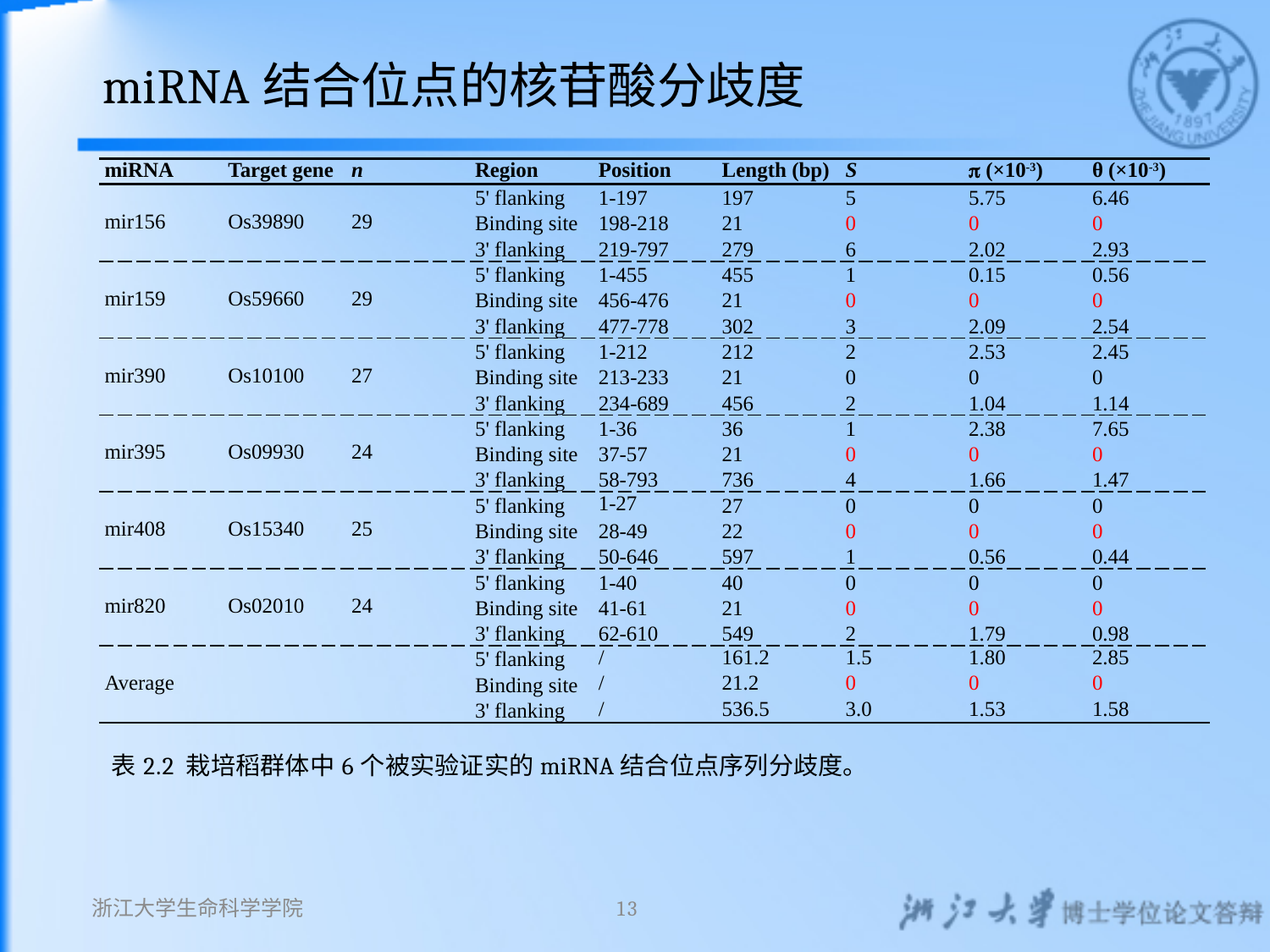

# miRNA结合位点的核苷酸分歧度
| miRNA | Target gene | n | Region | Position | Length (bp) | S | π (×10-3) | θ (×10-3) |
| --- | --- | --- | --- | --- | --- | --- | --- | --- |
|  |  |  | 5' flanking | 1-197 | 197 | 5 | 5.75 | 6.46 |
| mir156 | Os39890 | 29 | Binding site | 198-218 | 21 | 0 | 0 | 0 |
|  |  |  | 3' flanking | 219-797 | 279 | 6 | 2.02 | 2.93 |
|  |  |  | 5' flanking | 1-455 | 455 | 1 | 0.15 | 0.56 |
| mir159 | Os59660 | 29 | Binding site | 456-476 | 21 | 0 | 0 | 0 |
|  |  |  | 3' flanking | 477-778 | 302 | 3 | 2.09 | 2.54 |
|  |  |  | 5' flanking | 1-212 | 212 | 2 | 2.53 | 2.45 |
| mir390 | Os10100 | 27 | Binding site | 213-233 | 21 | 0 | 0 | 0 |
|  |  |  | 3' flanking | 234-689 | 456 | 2 | 1.04 | 1.14 |
|  |  |  | 5' flanking | 1-36 | 36 | 1 | 2.38 | 7.65 |
| mir395 | Os09930 | 24 | Binding site | 37-57 | 21 | 0 | 0 | 0 |
|  |  |  | 3' flanking | 58-793 | 736 | 4 | 1.66 | 1.47 |
|  |  |  | 5' flanking | 1-27 | 27 | 0 | 0 | 0 |
| mir408 | Os15340 | 25 | Binding site | 28-49 | 22 | 0 | 0 | 0 |
|  |  |  | 3' flanking | 50-646 | 597 | 1 | 0.56 | 0.44 |
|  |  |  | 5' flanking | 1-40 | 40 | 0 | 0 | 0 |
| mir820 | Os02010 | 24 | Binding site | 41-61 | 21 | 0 | 0 | 0 |
|  |  |  | 3' flanking | 62-610 | 549 | 2 | 1.79 | 0.98 |
|  |  |  | 5' flanking | / | 161.2 | 1.5 | 1.80 | 2.85 |
| Average |  |  | Binding site | / | 21.2 | 0 | 0 | 0 |
|  |  |  | 3' flanking | / | 536.5 | 3.0 | 1.53 | 1.58 |
表2.2 栽培稻群体中6个被实验证实的miRNA结合位点序列分歧度。
浙江大学生命科学学院
13